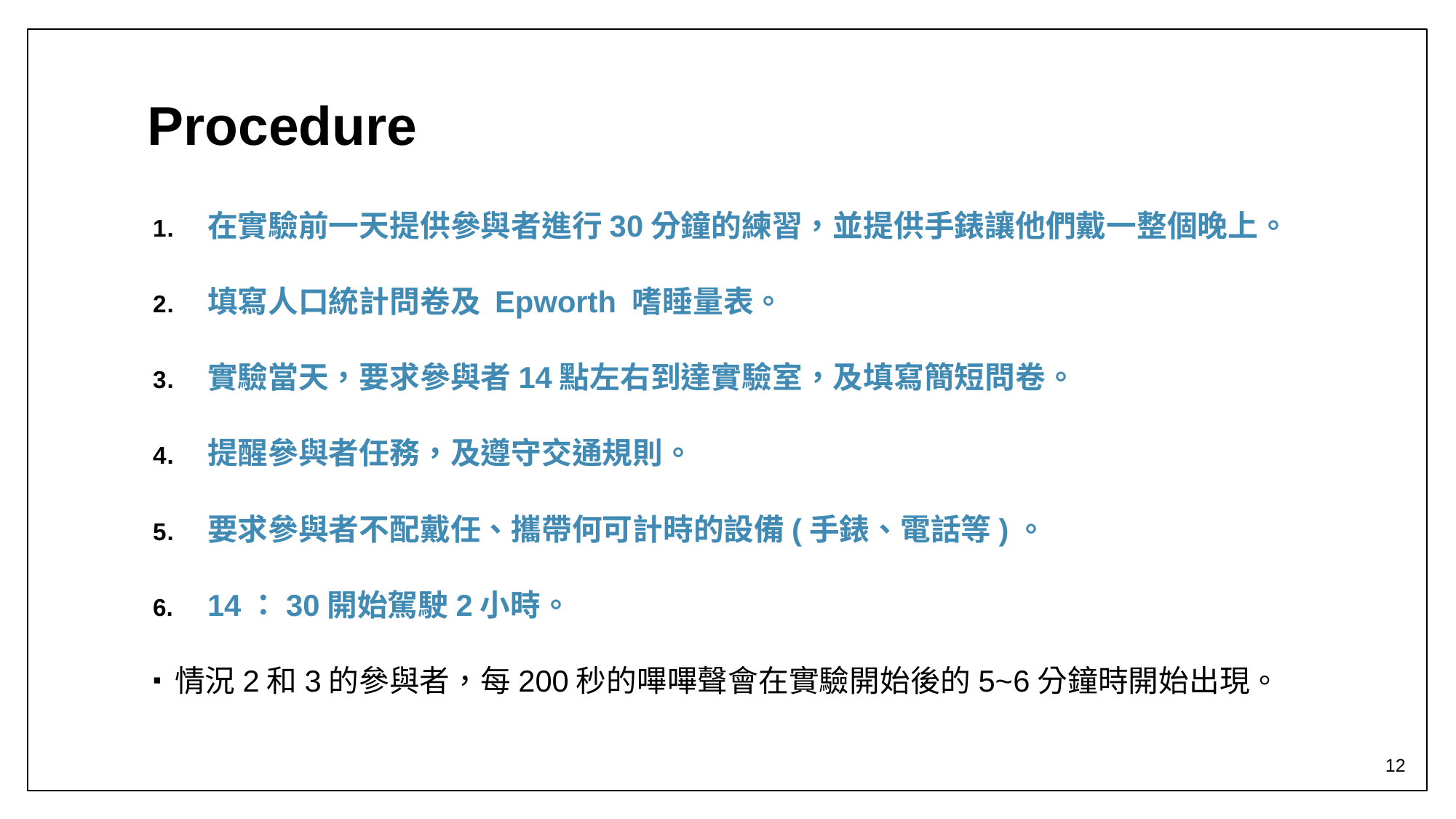

# Procedure
在實驗前一天提供參與者進行30分鐘的練習，並提供手錶讓他們戴一整個晚上。
填寫人口統計問卷及 Epworth 嗜睡量表。
實驗當天，要求參與者14點左右到達實驗室，及填寫簡短問卷。
提醒參與者任務，及遵守交通規則。
要求參與者不配戴任、攜帶何可計時的設備(手錶、電話等)。
14：30開始駕駛2小時。
情況2和3的參與者，每200秒的嗶嗶聲會在實驗開始後的5~6分鐘時開始出現。

12